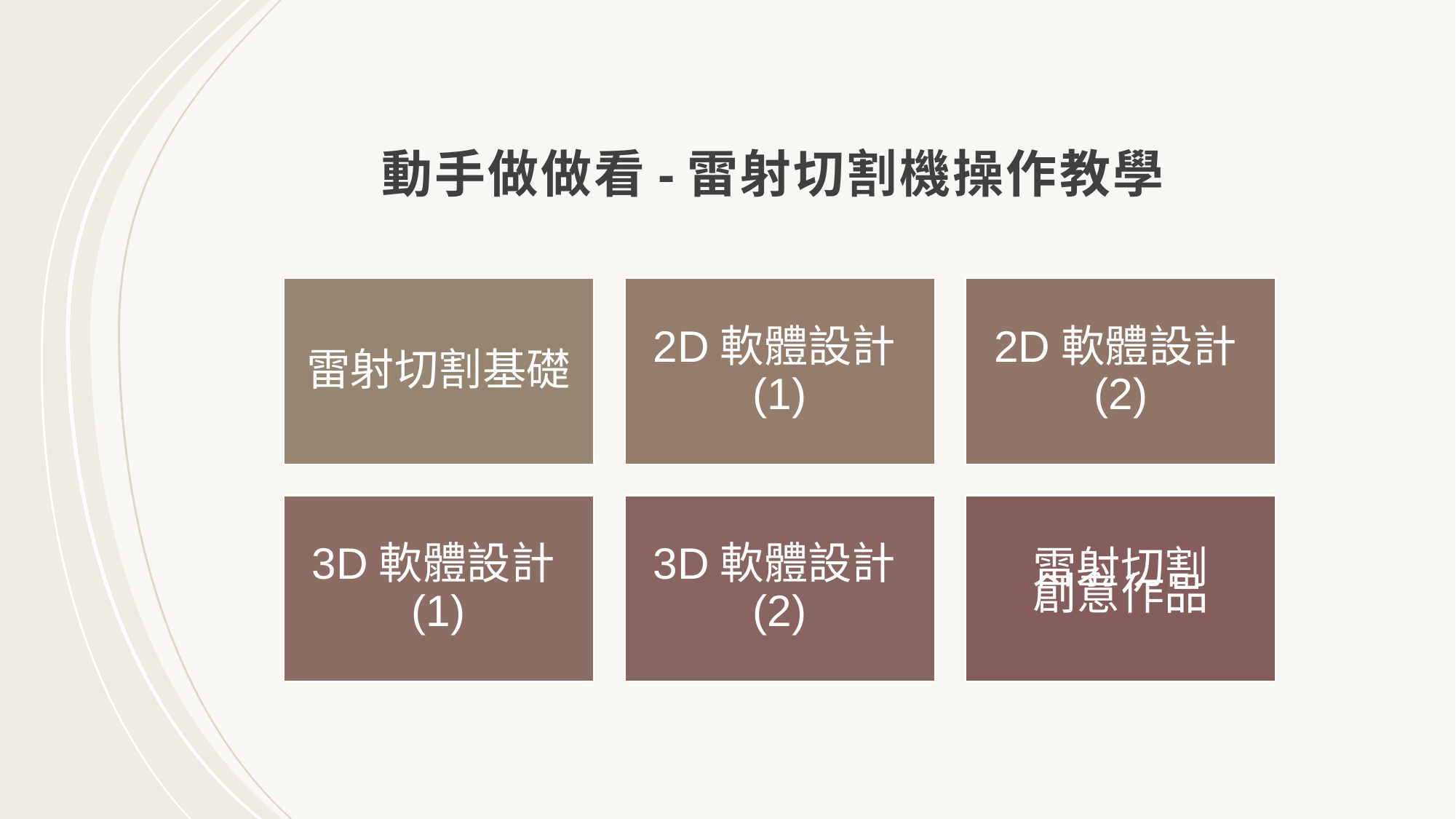

# 動手做做看-雷射切割機操作教學
雷射切割基礎
2D軟體設計(1)
2D軟體設計(2)
3D軟體設計(1)
3D軟體設計(2)
雷射切割
創意作品